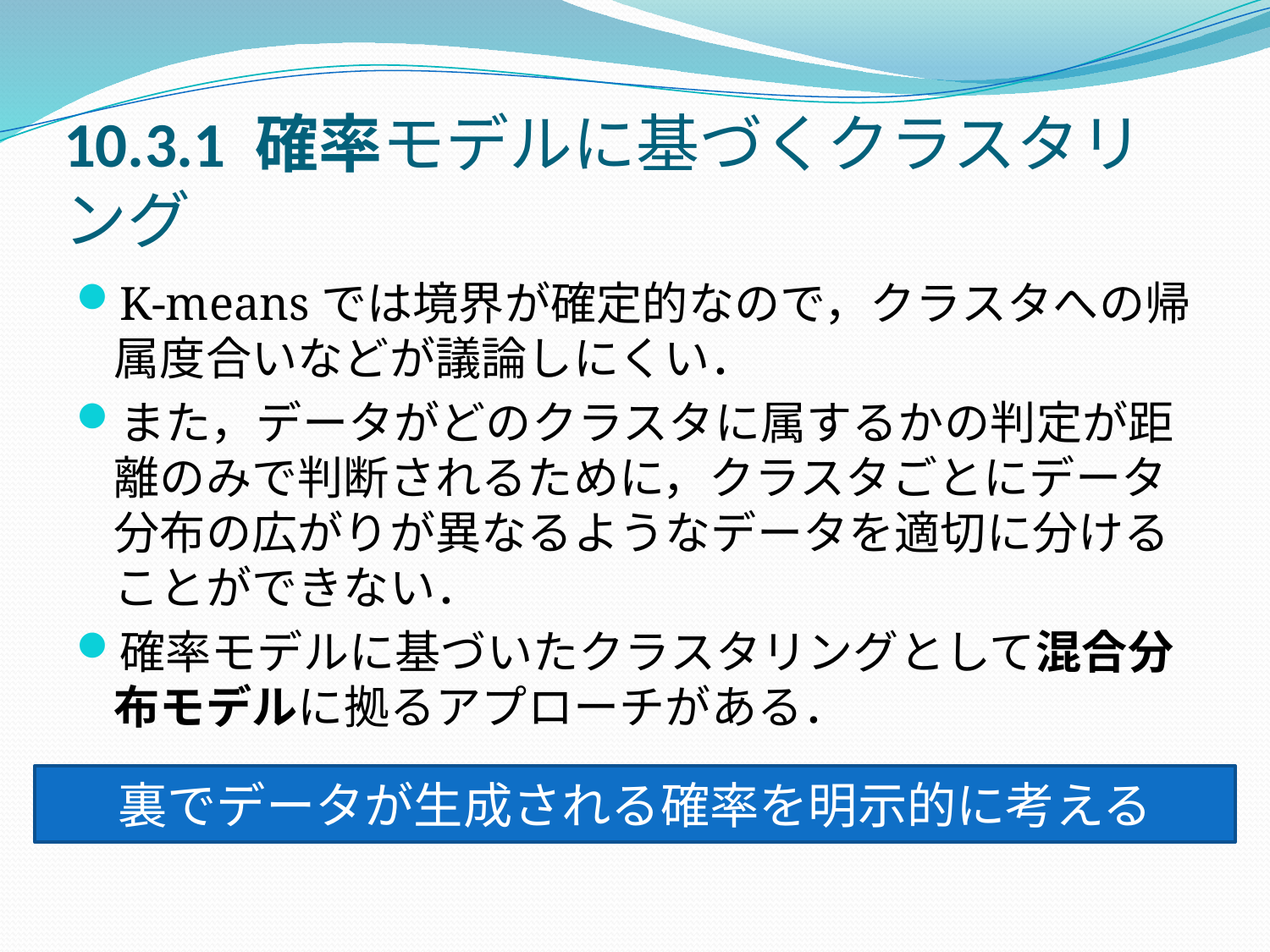

# 10.3.1 確率モデルに基づくクラスタリング
K-meansでは境界が確定的なので，クラスタへの帰属度合いなどが議論しにくい．
また，データがどのクラスタに属するかの判定が距離のみで判断されるために，クラスタごとにデータ分布の広がりが異なるようなデータを適切に分けることができない．
確率モデルに基づいたクラスタリングとして混合分布モデルに拠るアプローチがある．
裏でデータが生成される確率を明示的に考える